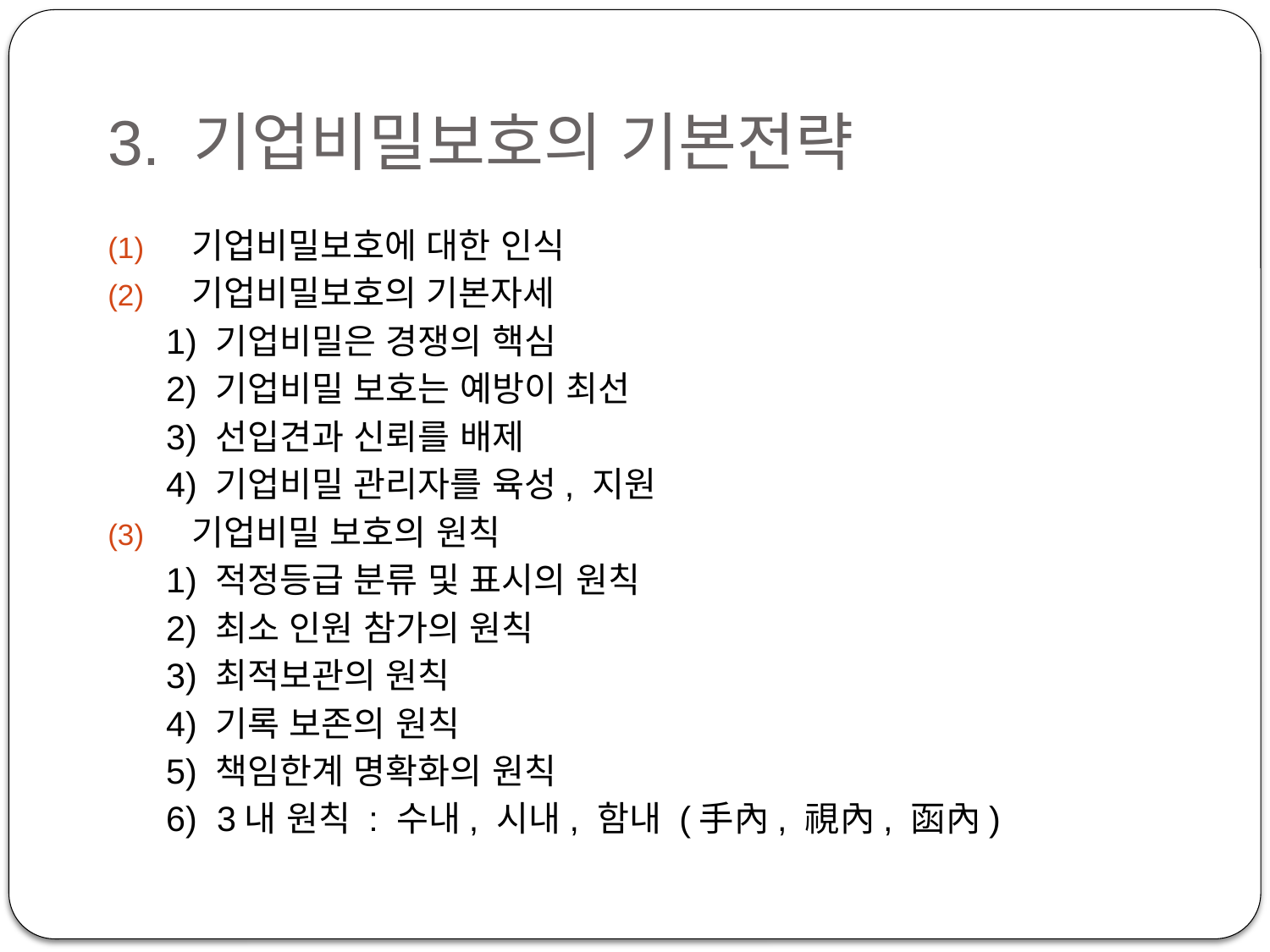

# 3. 기업비밀보호의 기본전략
기업비밀보호에 대한 인식
기업비밀보호의 기본자세
      1) 기업비밀은 경쟁의 핵심
      2) 기업비밀 보호는 예방이 최선
      3) 선입견과 신뢰를 배제
      4) 기업비밀 관리자를 육성, 지원
기업비밀 보호의 원칙
      1) 적정등급 분류 및 표시의 원칙
      2) 최소 인원 참가의 원칙
      3) 최적보관의 원칙
      4) 기록 보존의 원칙
      5) 책임한계 명확화의 원칙
      6)  3내 원칙 : 수내, 시내, 함내 (手內, 視內, 函內)